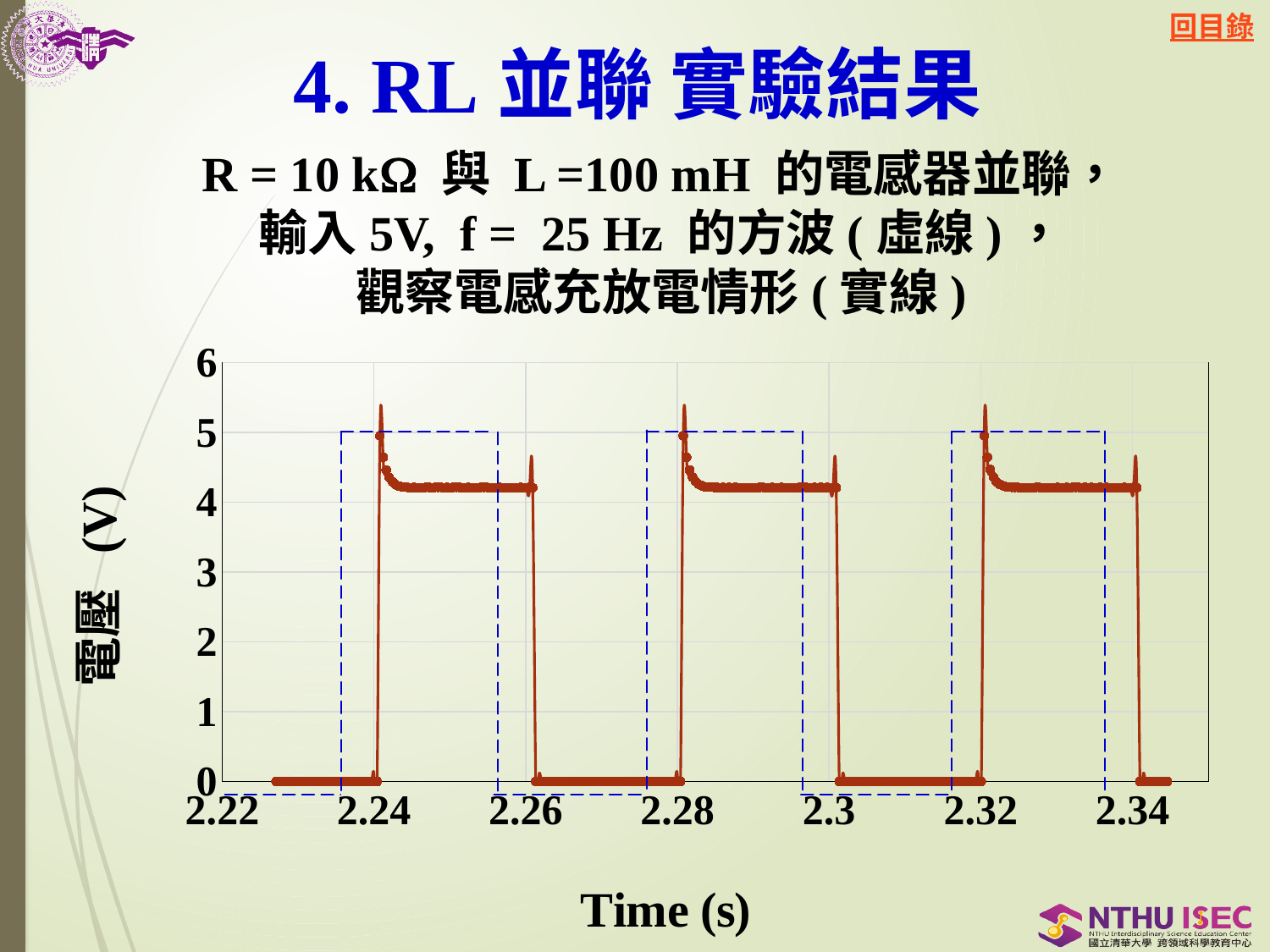

# 4. RL並聯 實驗結果
R = 10 kΩ 與 L =100 mH 的電感器並聯，
輸入5V,  f =  25 Hz 的方波(虛線)，
觀察電感充放電情形(實線)

### Chart

| Category |  |
|---|---|